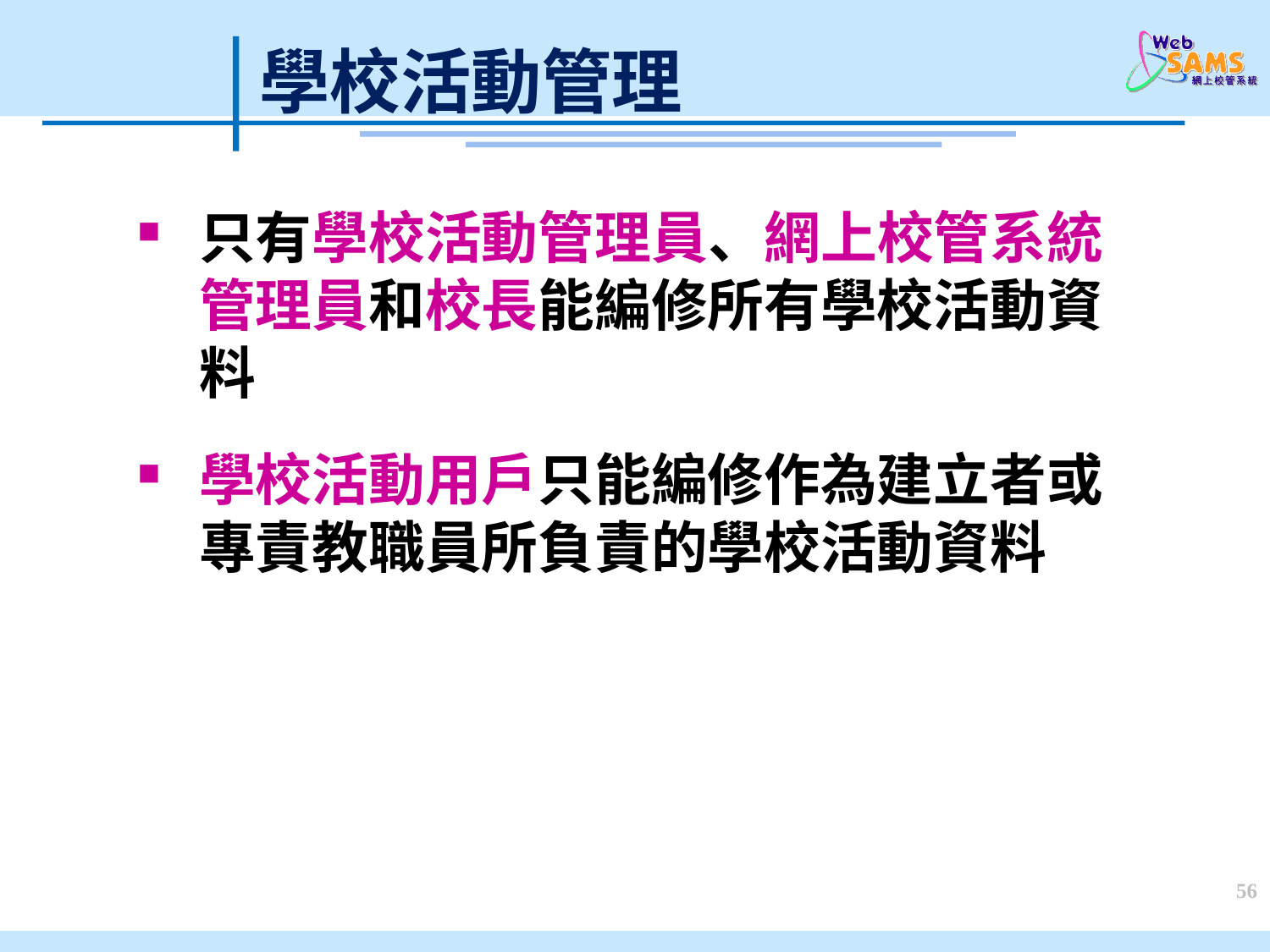

學校活動管理
只有學校活動管理員、網上校管系統管理員和校長能編修所有學校活動資料

學校活動用戶只能編修作為建立者或專責教職員所負責的學校活動資料
56